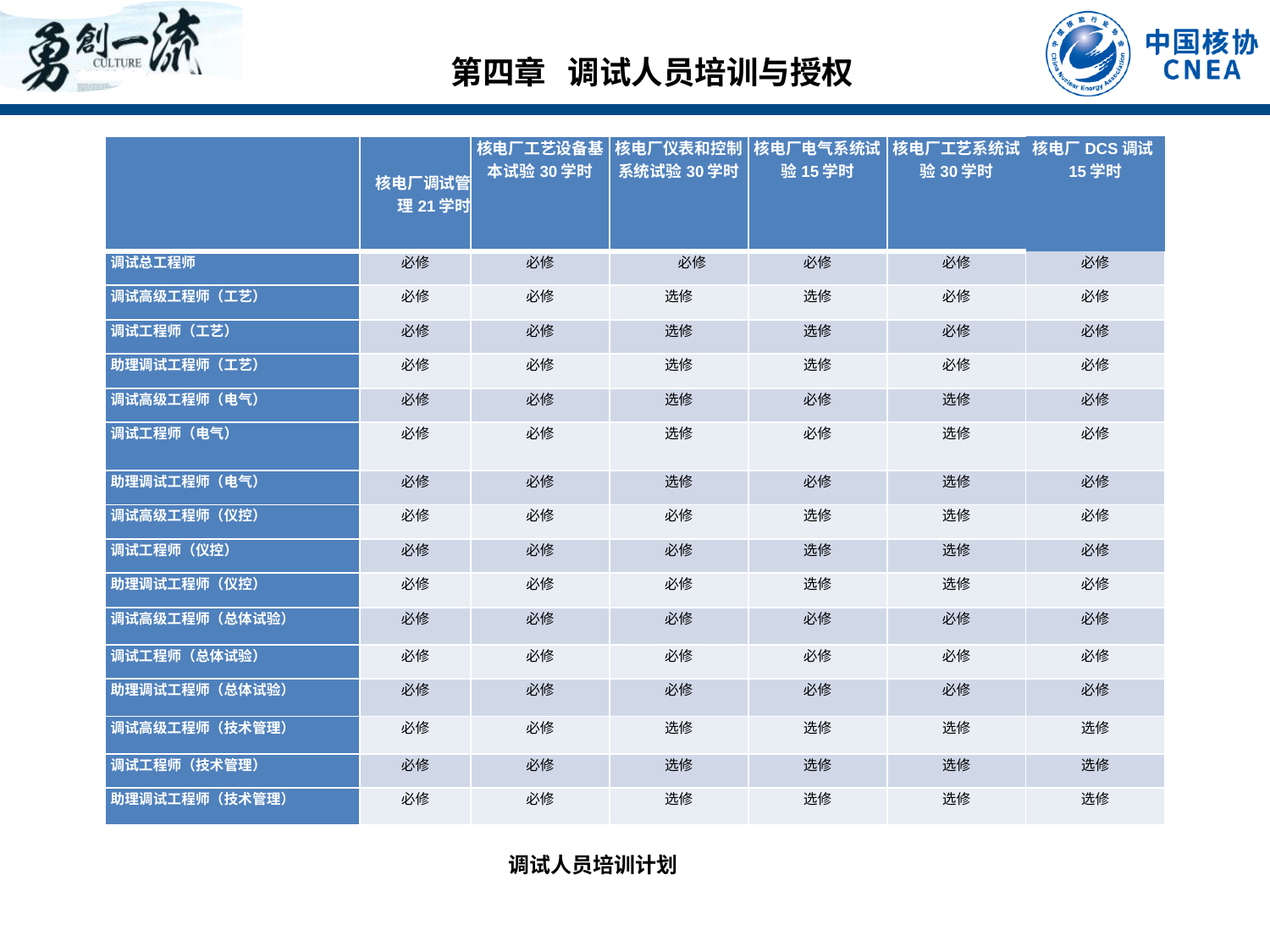

第四章   调试人员培训与授权
|  | 核电厂调试管理21学时 | 核电厂工艺设备基本试验30学时 | 核电厂仪表和控制系统试验30学时 | 核电厂电气系统试验15学时 | 核电厂工艺系统试验30学时 | 核电厂DCS调试15学时 |
| --- | --- | --- | --- | --- | --- | --- |
| 调试总工程师 | 必修 | 必修 | 必修 | 必修 | 必修 | 必修 |
| 调试高级工程师（工艺） | 必修 | 必修 | 选修 | 选修 | 必修 | 必修 |
| 调试工程师（工艺） | 必修 | 必修 | 选修 | 选修 | 必修 | 必修 |
| 助理调试工程师（工艺） | 必修 | 必修 | 选修 | 选修 | 必修 | 必修 |
| 调试高级工程师（电气） | 必修 | 必修 | 选修 | 必修 | 选修 | 必修 |
| 调试工程师（电气） | 必修 | 必修 | 选修 | 必修 | 选修 | 必修 |
| 助理调试工程师（电气） | 必修 | 必修 | 选修 | 必修 | 选修 | 必修 |
| 调试高级工程师（仪控） | 必修 | 必修 | 必修 | 选修 | 选修 | 必修 |
| 调试工程师（仪控） | 必修 | 必修 | 必修 | 选修 | 选修 | 必修 |
| 助理调试工程师（仪控） | 必修 | 必修 | 必修 | 选修 | 选修 | 必修 |
| 调试高级工程师（总体试验） | 必修 | 必修 | 必修 | 必修 | 必修 | 必修 |
| 调试工程师（总体试验） | 必修 | 必修 | 必修 | 必修 | 必修 | 必修 |
| 助理调试工程师（总体试验） | 必修 | 必修 | 必修 | 必修 | 必修 | 必修 |
| 调试高级工程师（技术管理） | 必修 | 必修 | 选修 | 选修 | 选修 | 选修 |
| 调试工程师（技术管理） | 必修 | 必修 | 选修 | 选修 | 选修 | 选修 |
| 助理调试工程师（技术管理） | 必修 | 必修 | 选修 | 选修 | 选修 | 选修 |
调试人员培训计划